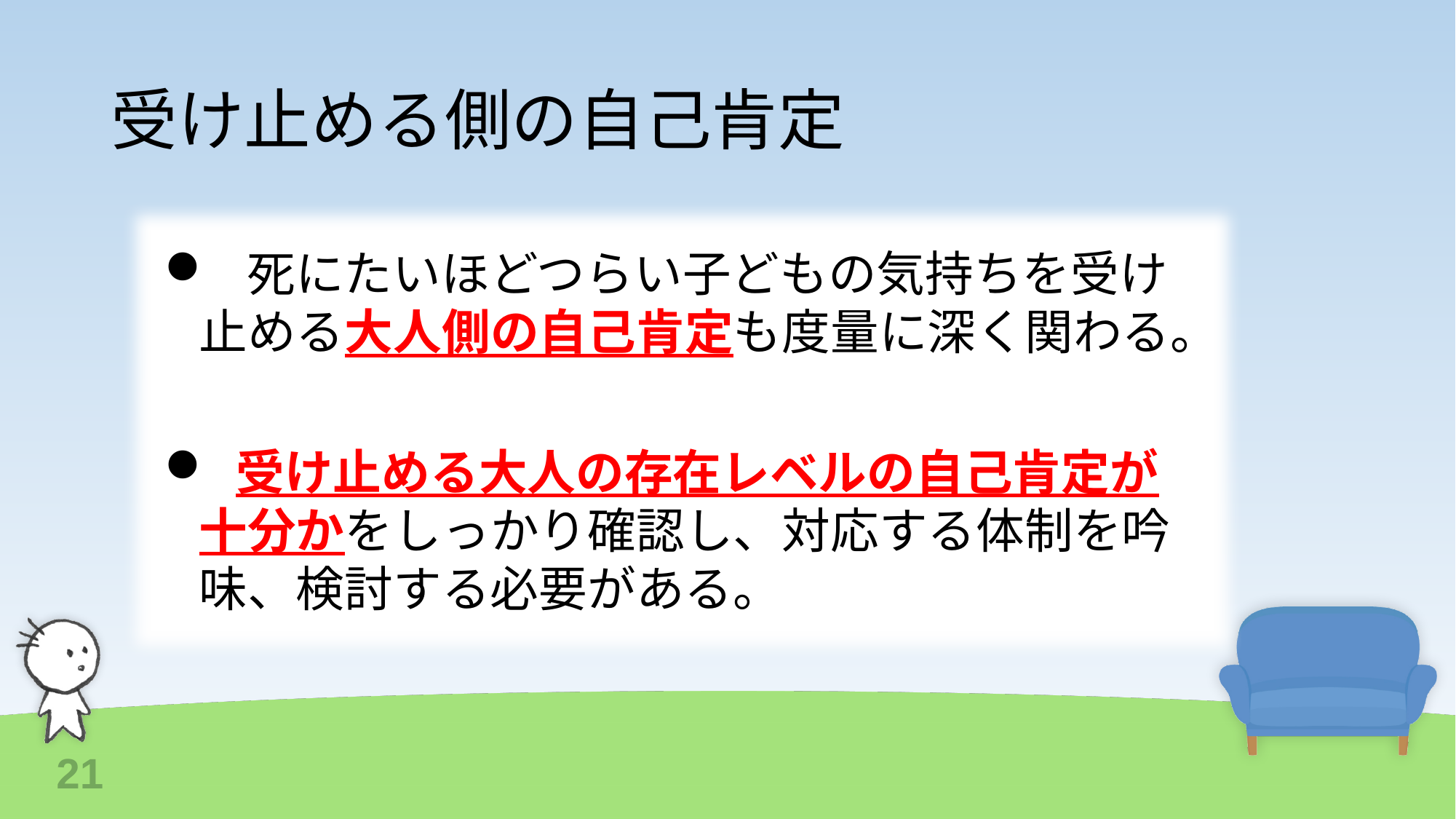

# 受け止める側の自己肯定
  死にたいほどつらい子どもの気持ちを受け止める大人側の自己肯定も度量に深く関わる。
 受け止める大人の存在レベルの自己肯定が十分かをしっかり確認し、対応する体制を吟味、検討する必要がある。
21